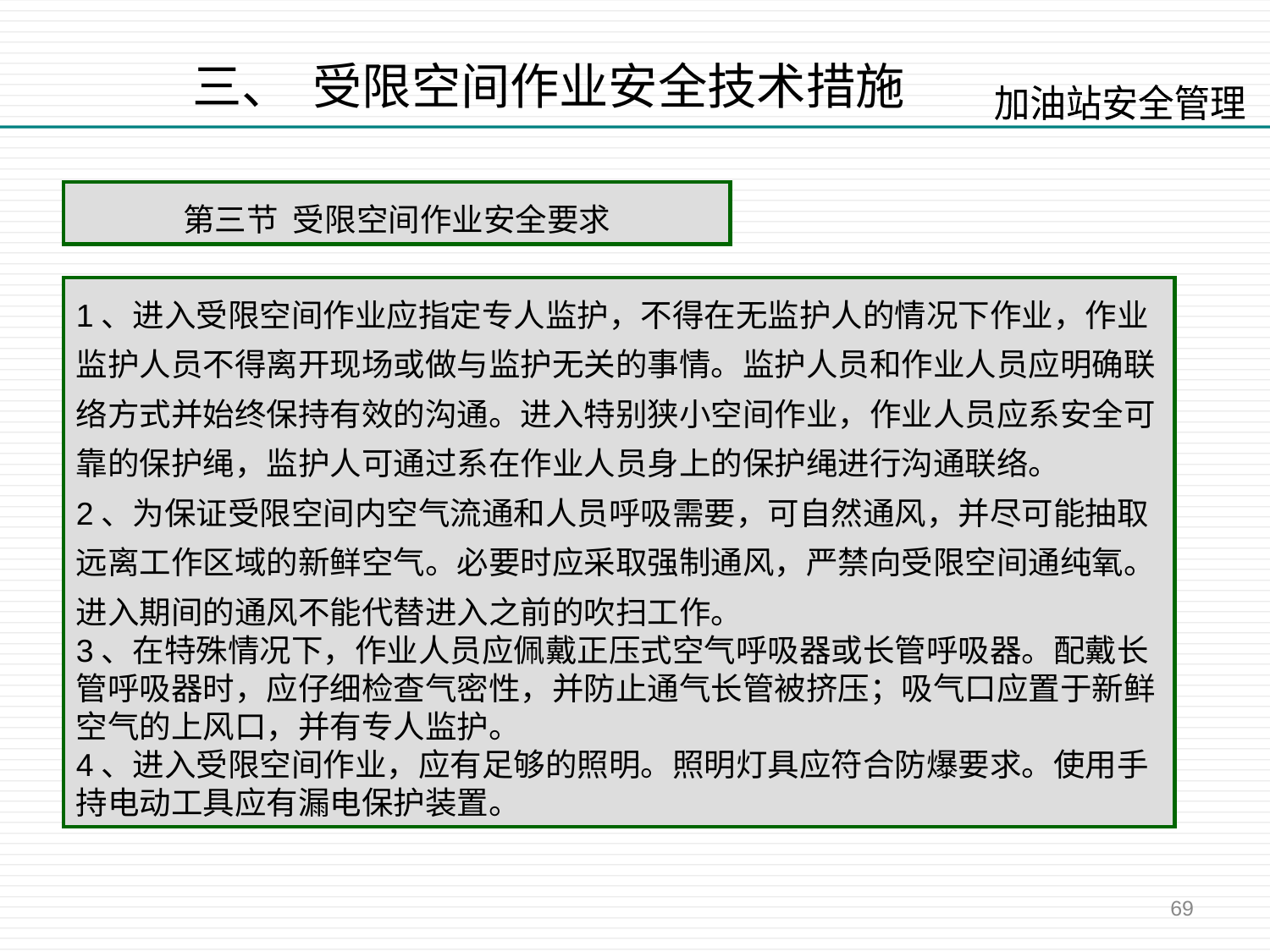

三、  受限空间作业安全技术措施
第三节  受限空间作业安全要求
1、进入受限空间作业应指定专人监护，不得在无监护人的情况下作业，作业监护人员不得离开现场或做与监护无关的事情。监护人员和作业人员应明确联络方式并始终保持有效的沟通。进入特别狭小空间作业，作业人员应系安全可靠的保护绳，监护人可通过系在作业人员身上的保护绳进行沟通联络。
2、为保证受限空间内空气流通和人员呼吸需要，可自然通风，并尽可能抽取远离工作区域的新鲜空气。必要时应采取强制通风，严禁向受限空间通纯氧。进入期间的通风不能代替进入之前的吹扫工作。
3、在特殊情况下，作业人员应佩戴正压式空气呼吸器或长管呼吸器。配戴长管呼吸器时，应仔细检查气密性，并防止通气长管被挤压；吸气口应置于新鲜空气的上风口，并有专人监护。
4、进入受限空间作业，应有足够的照明。照明灯具应符合防爆要求。使用手持电动工具应有漏电保护装置。
69